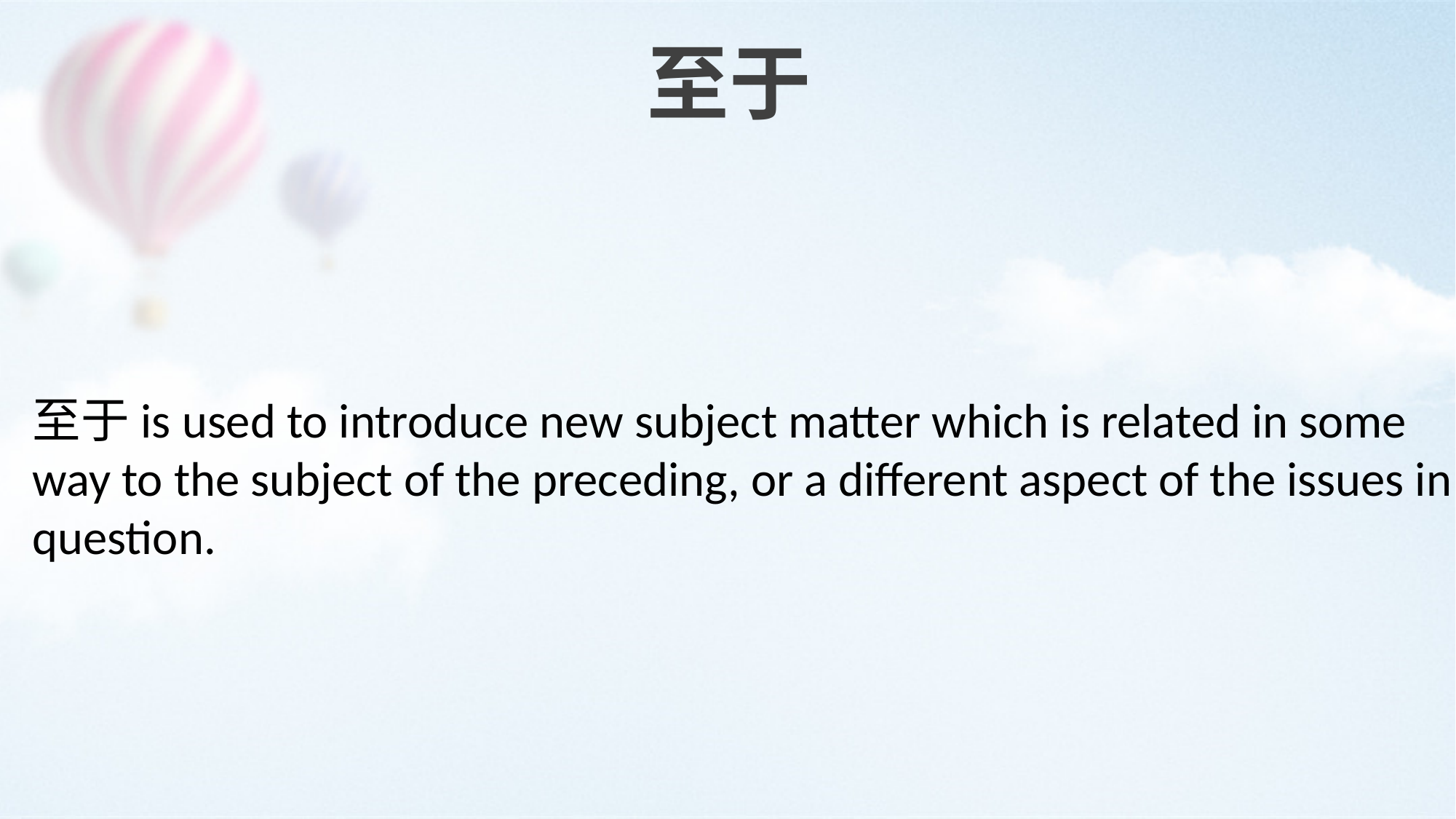

至于
至于is used to introduce new subject matter which is related in some way to the subject of the preceding, or a different aspect of the issues in question.